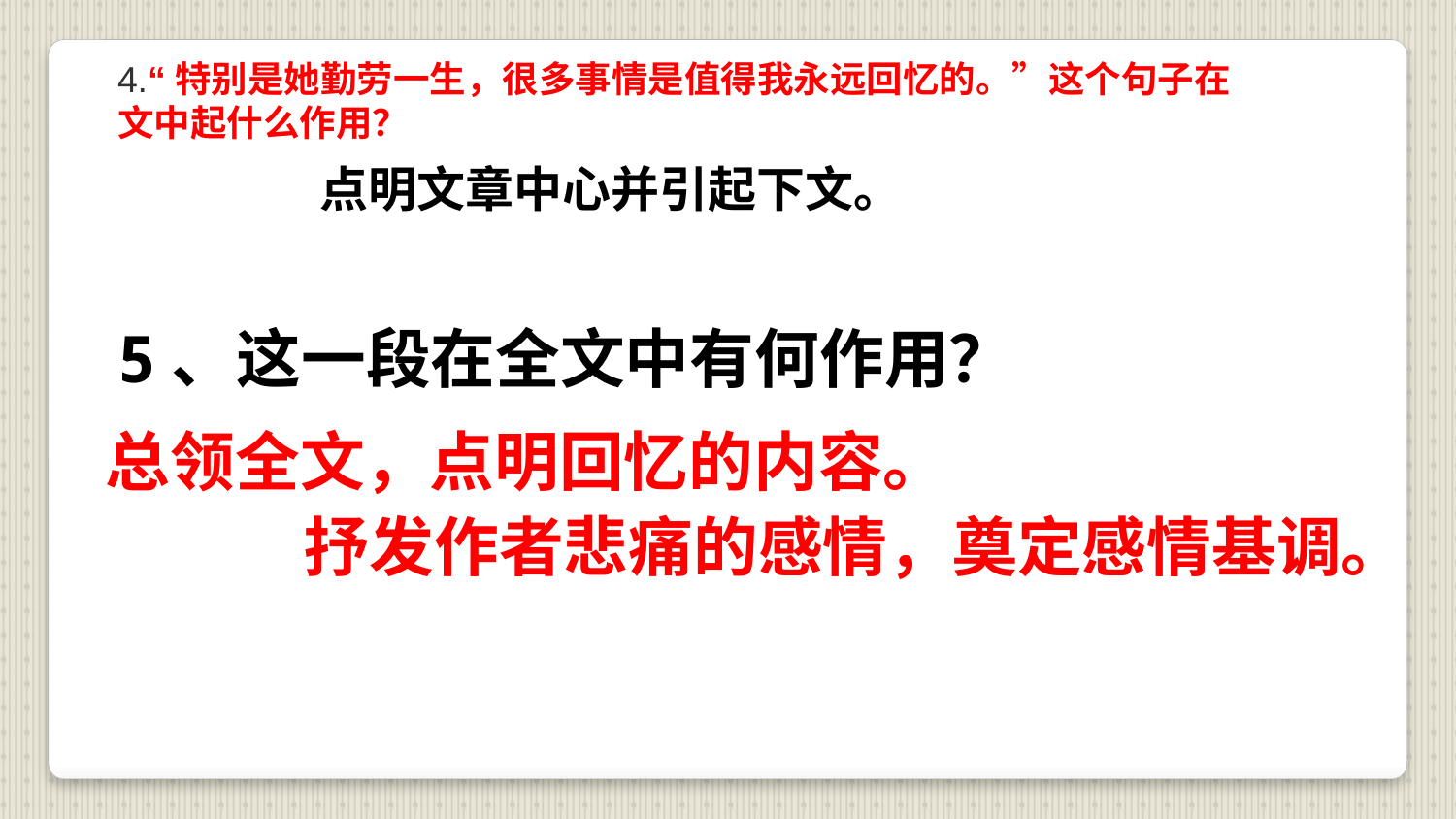

4.“特别是她勤劳一生，很多事情是值得我永远回忆的。”这个句子在文中起什么作用？
点明文章中心并引起下文。
5、这一段在全文中有何作用？
总领全文，点明回忆的内容。
           抒发作者悲痛的感情，奠定感情基调。